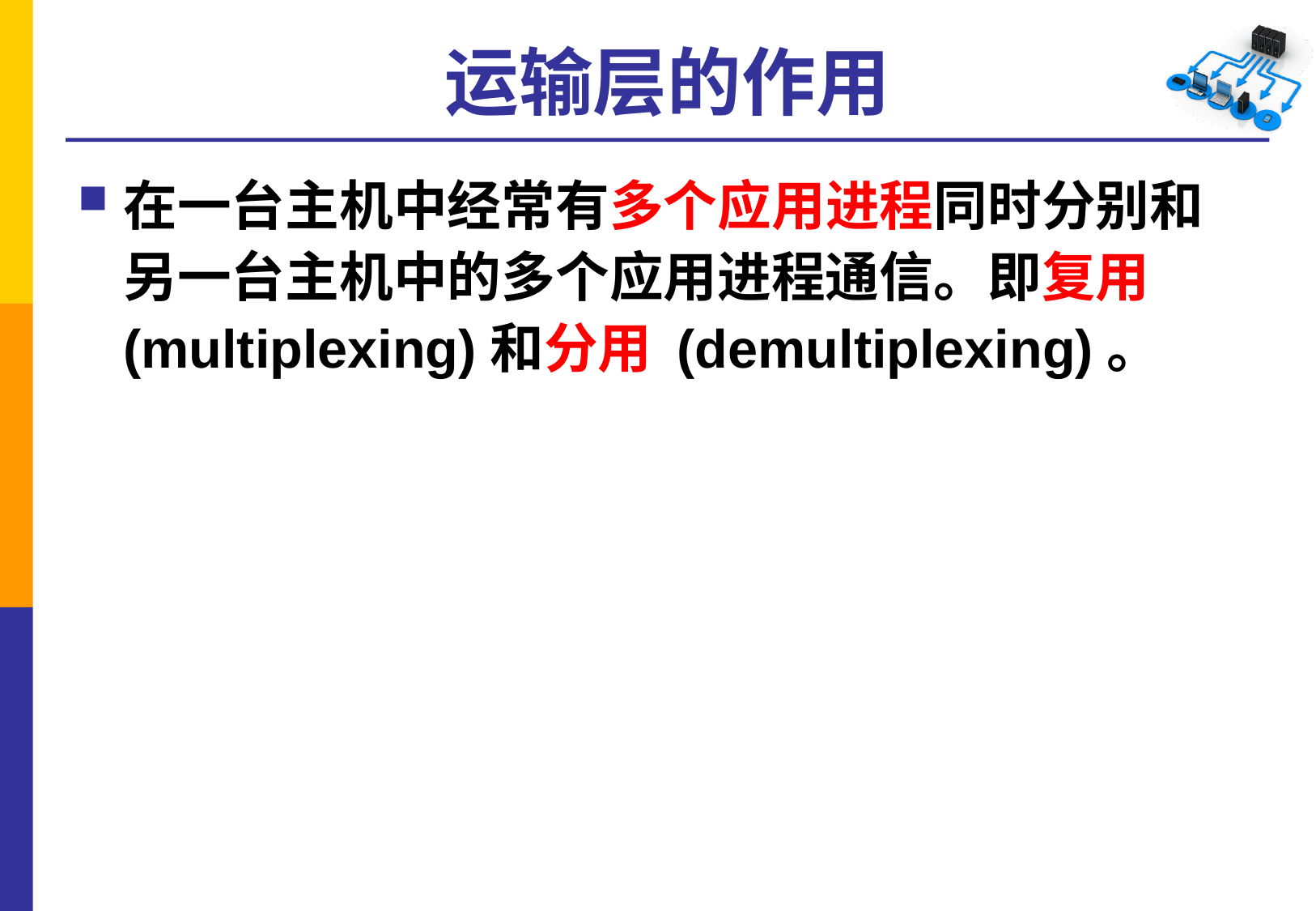

# 运输层的作用
在一台主机中经常有多个应用进程同时分别和另一台主机中的多个应用进程通信。即复用 (multiplexing)和分用 (demultiplexing)。